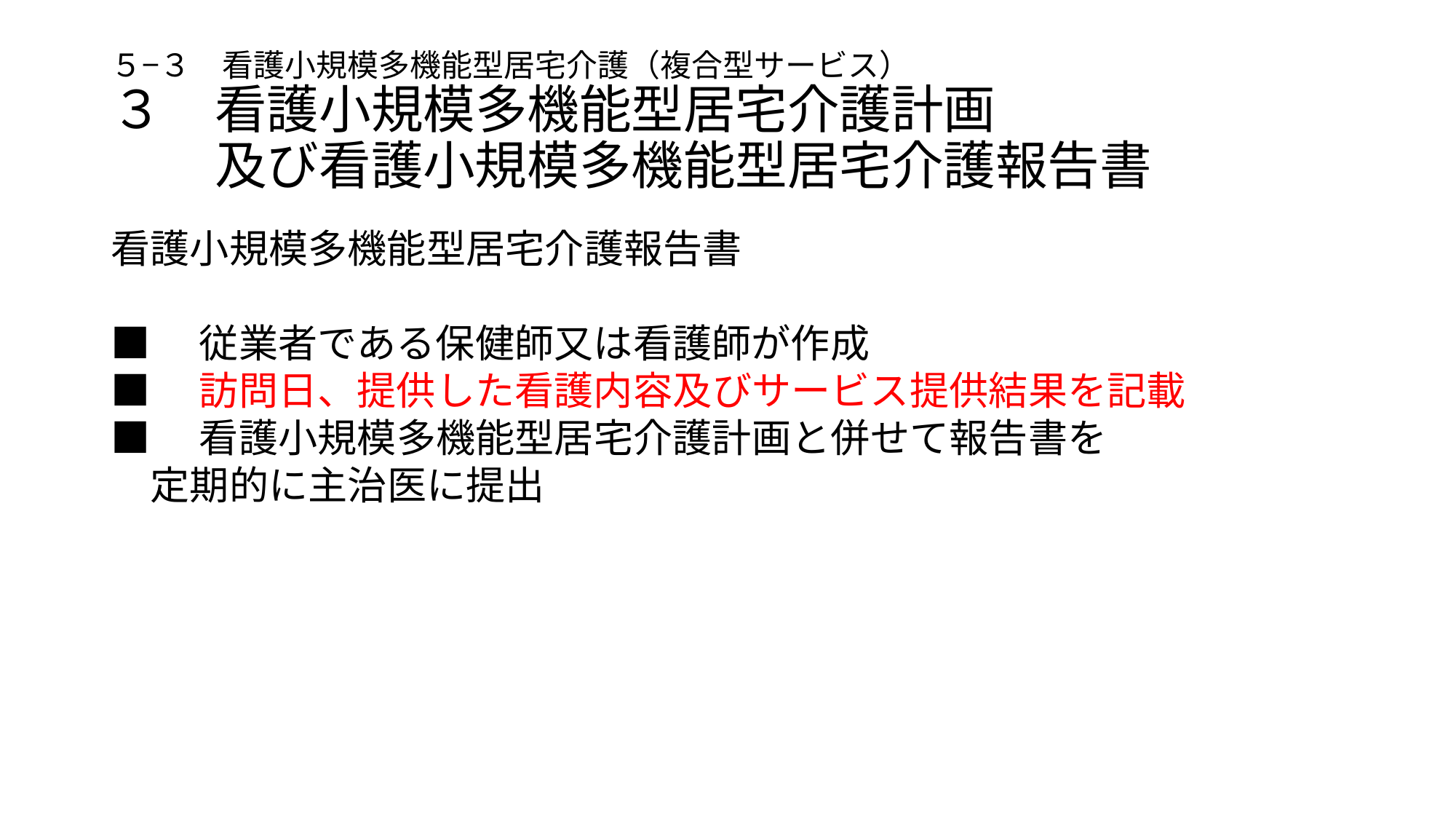

# ５−３　看護小規模多機能型居宅介護（複合型サービス） ３　看護小規模多機能型居宅介護計画 　　及び看護小規模多機能型居宅介護報告書
看護小規模多機能型居宅介護報告書

■　従業者である保健師又は看護師が作成
■　訪問日、提供した看護内容及びサービス提供結果を記載
■　看護小規模多機能型居宅介護計画と併せて報告書を
　定期的に主治医に提出